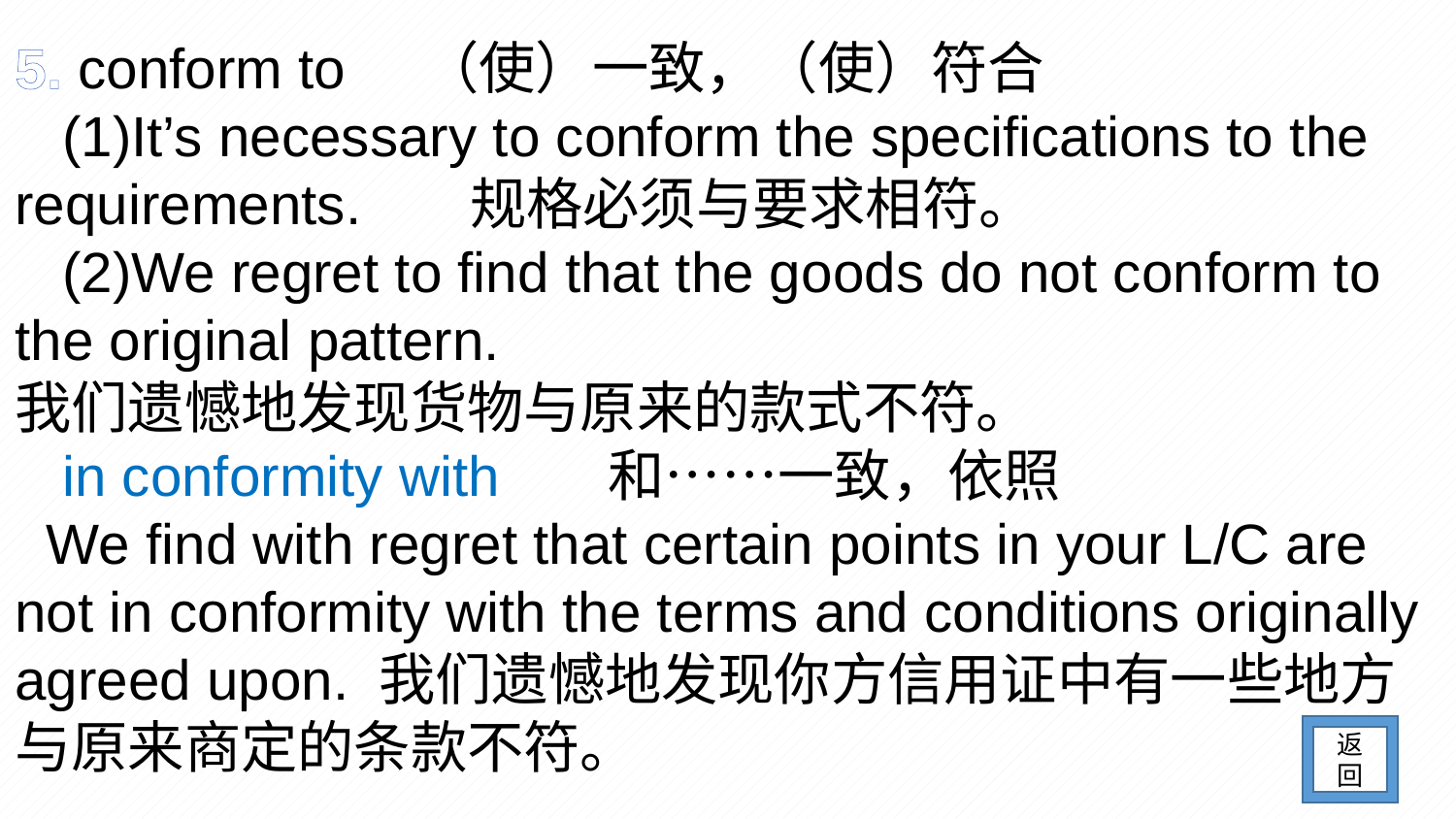

5. conform to    （使）一致，（使）符合
   (1)It’s necessary to conform the specifications to the requirements.      规格必须与要求相符。
   (2)We regret to find that the goods do not conform to the original pattern.
我们遗憾地发现货物与原来的款式不符。
   in conformity with      和……一致，依照
  We find with regret that certain points in your L/C are not in conformity with the terms and conditions originally agreed upon. 我们遗憾地发现你方信用证中有一些地方与原来商定的条款不符。
返回